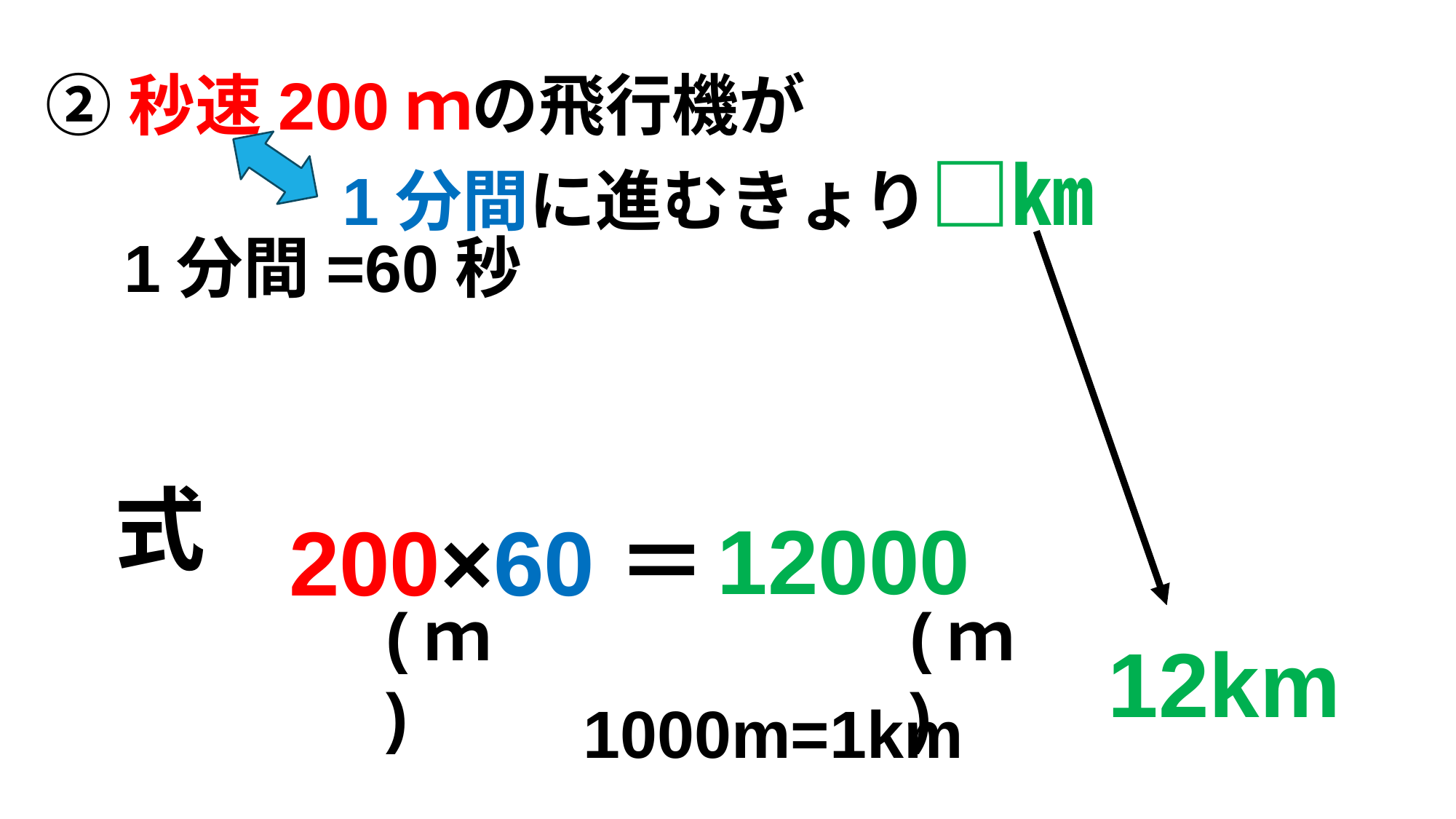

②秒速200ｍの飛行機が
                1分間に進むきょり□㎞

1分間=60秒
式
12000
200×60＝
(ｍ)
(ｍ)
12km
1000m=1km